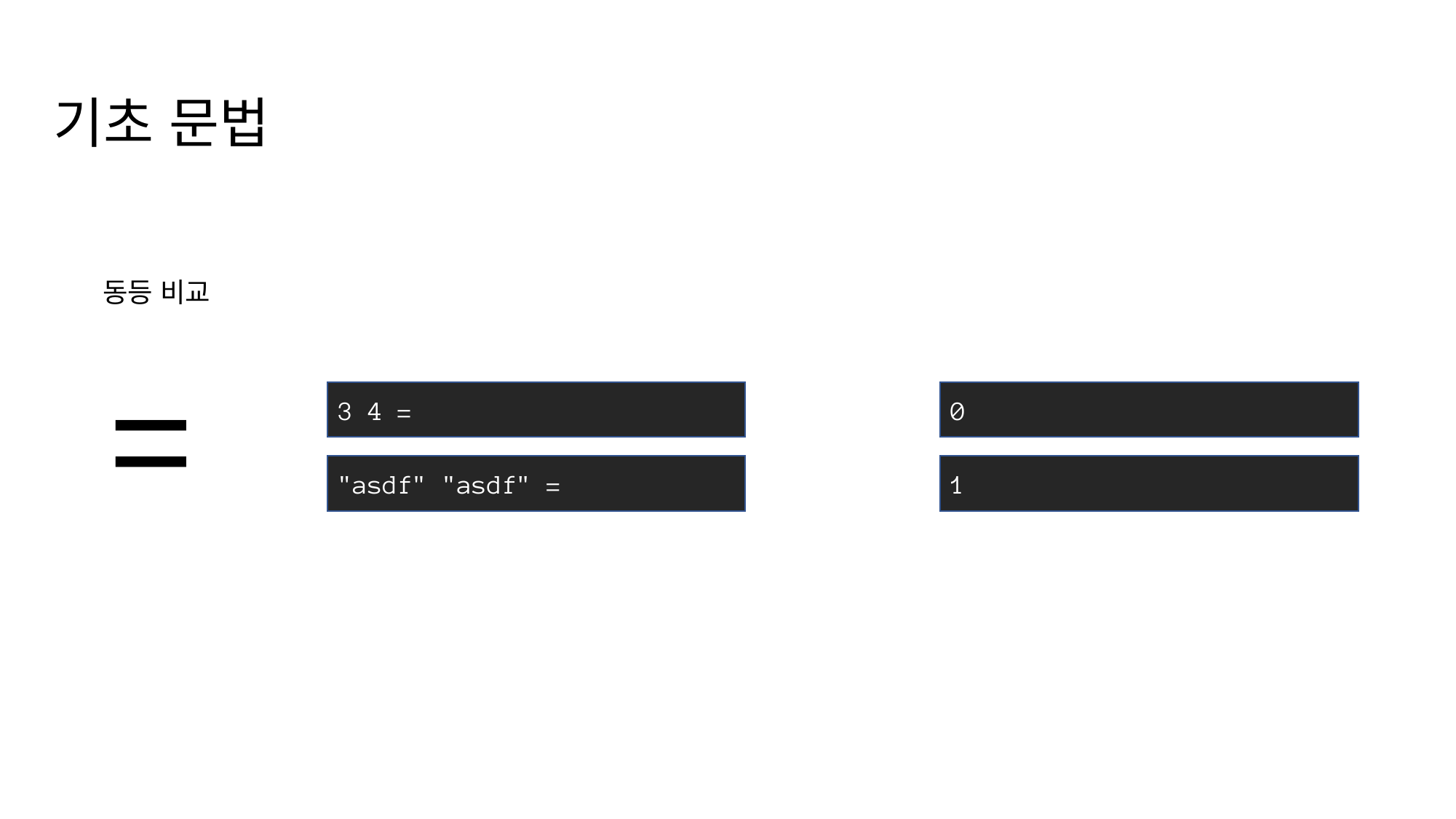

기초 문법
=
동등 비교
3 4 =
0
"asdf" "asdf" =
1